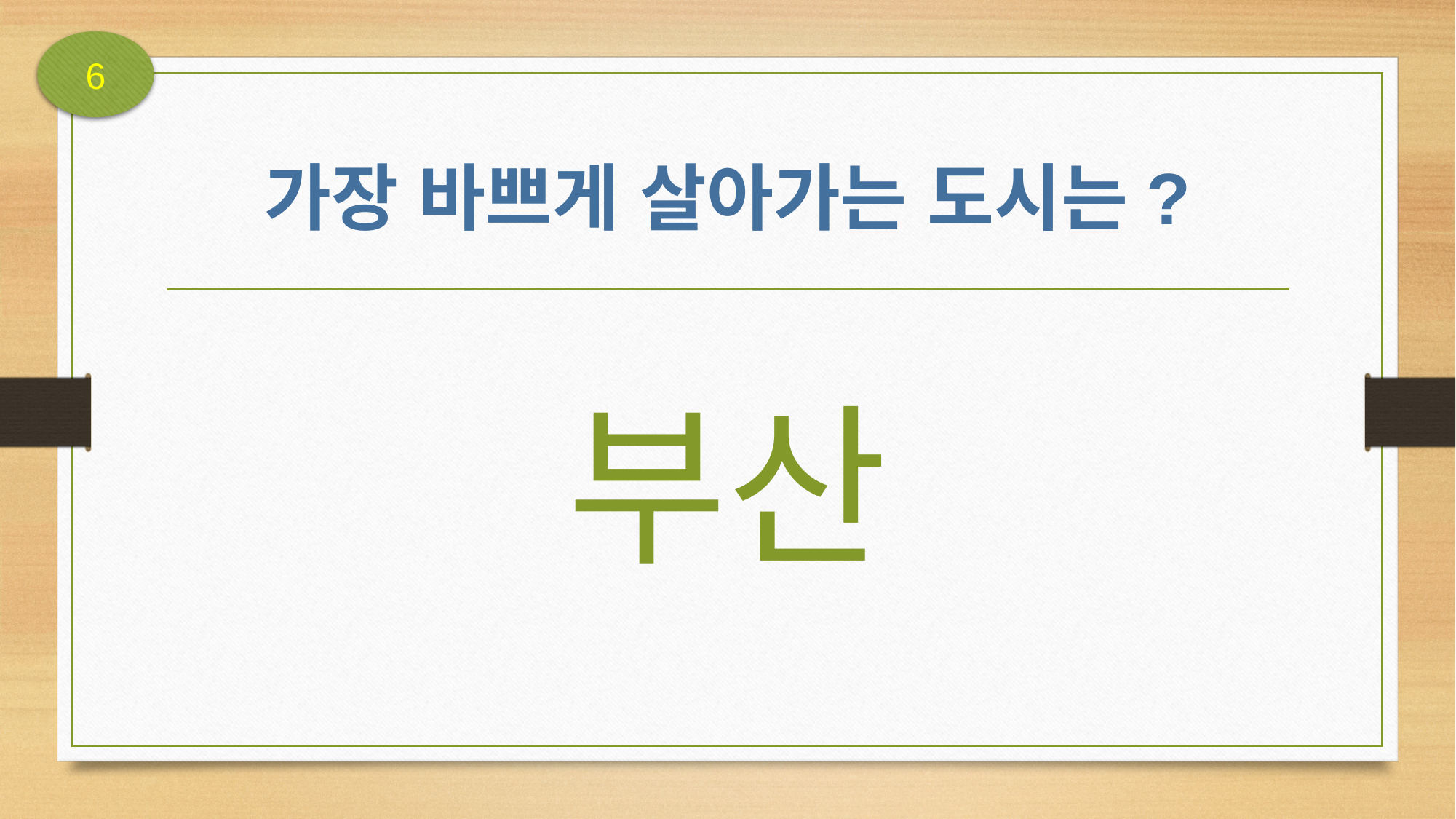

6
# 가장 바쁘게 살아가는 도시는?
부산